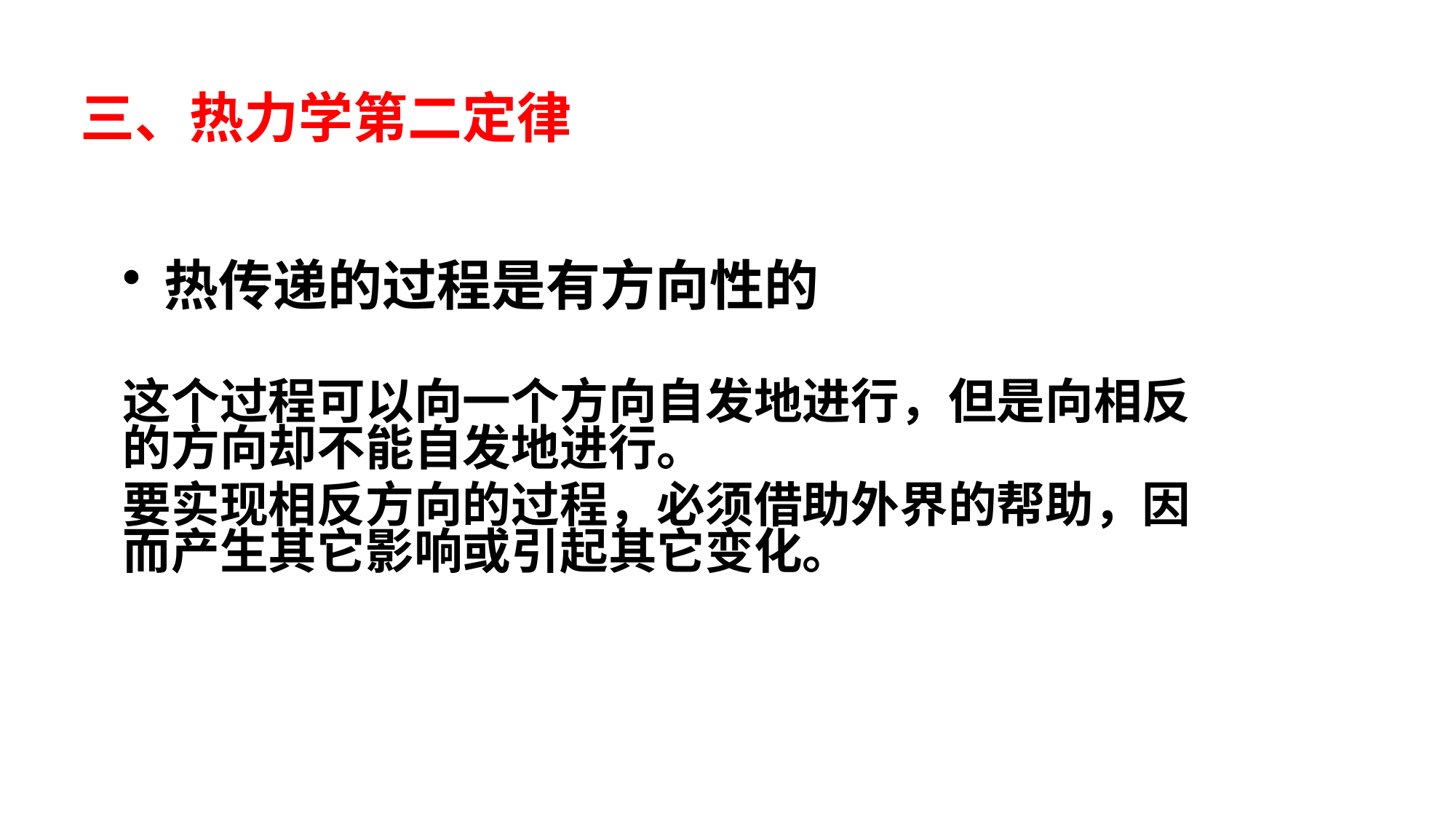

三、热力学第二定律
热传递的过程是有方向性的

这个过程可以向一个方向自发地进行，但是向相反的方向却不能自发地进行。
要实现相反方向的过程，必须借助外界的帮助，因而产生其它影响或引起其它变化。